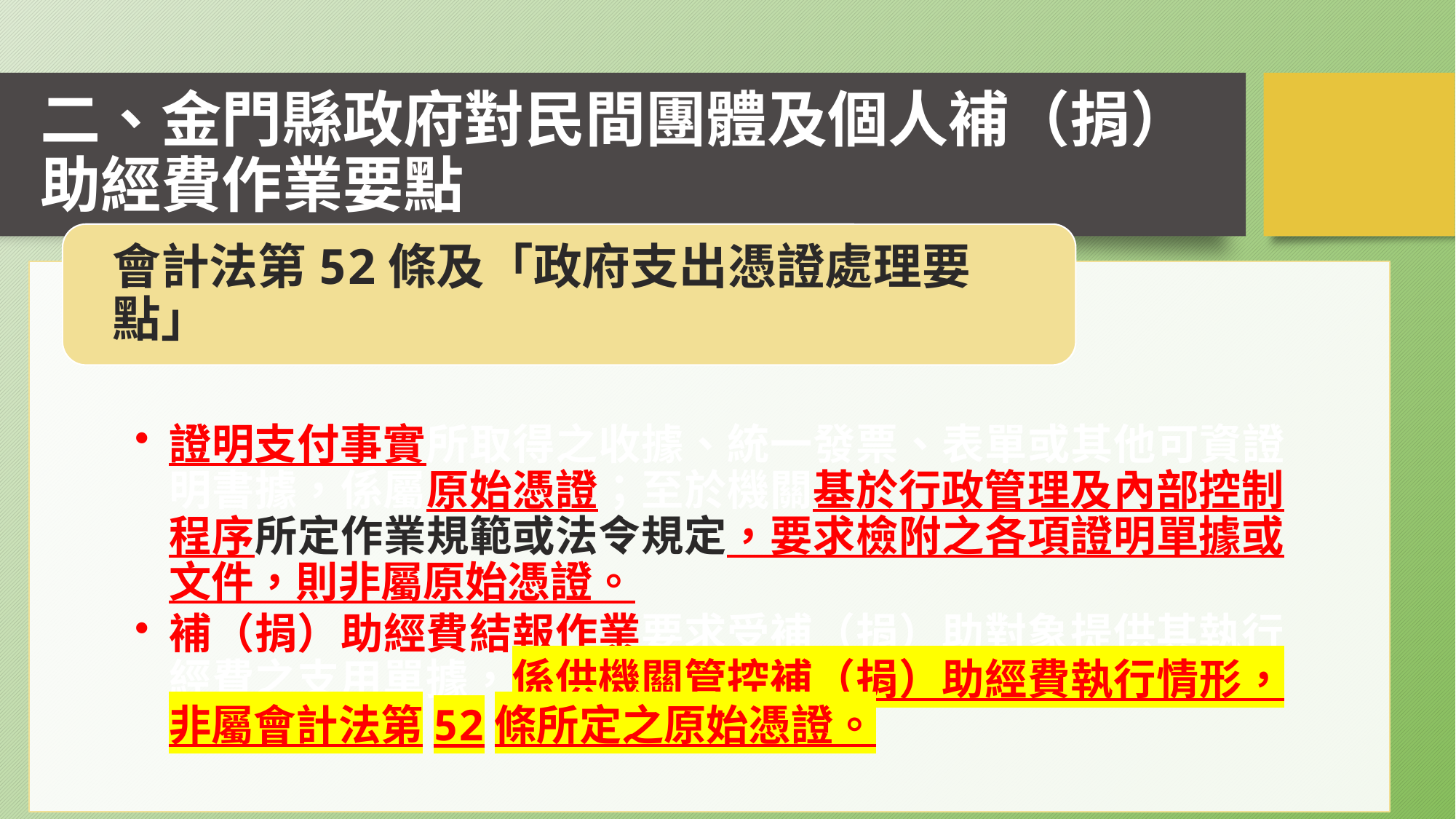

# 二、金門縣政府對民間團體及個人補（捐）助經費作業要點
證明支付事實所取得之收據、統一發票、表單或其他可資證明書據，係屬原始憑證；至於機關基於行政管理及內部控制程序所定作業規範或法令規定，要求檢附之各項證明單據或文件，則非屬原始憑證。
補（捐）助經費結報作業要求受補（捐）助對象提供其執行經費之支用單據，係供機關管控補（捐）助經費執行情形，非屬會計法第52條所定之原始憑證。
會計法第52條及「政府支出憑證處理要點」